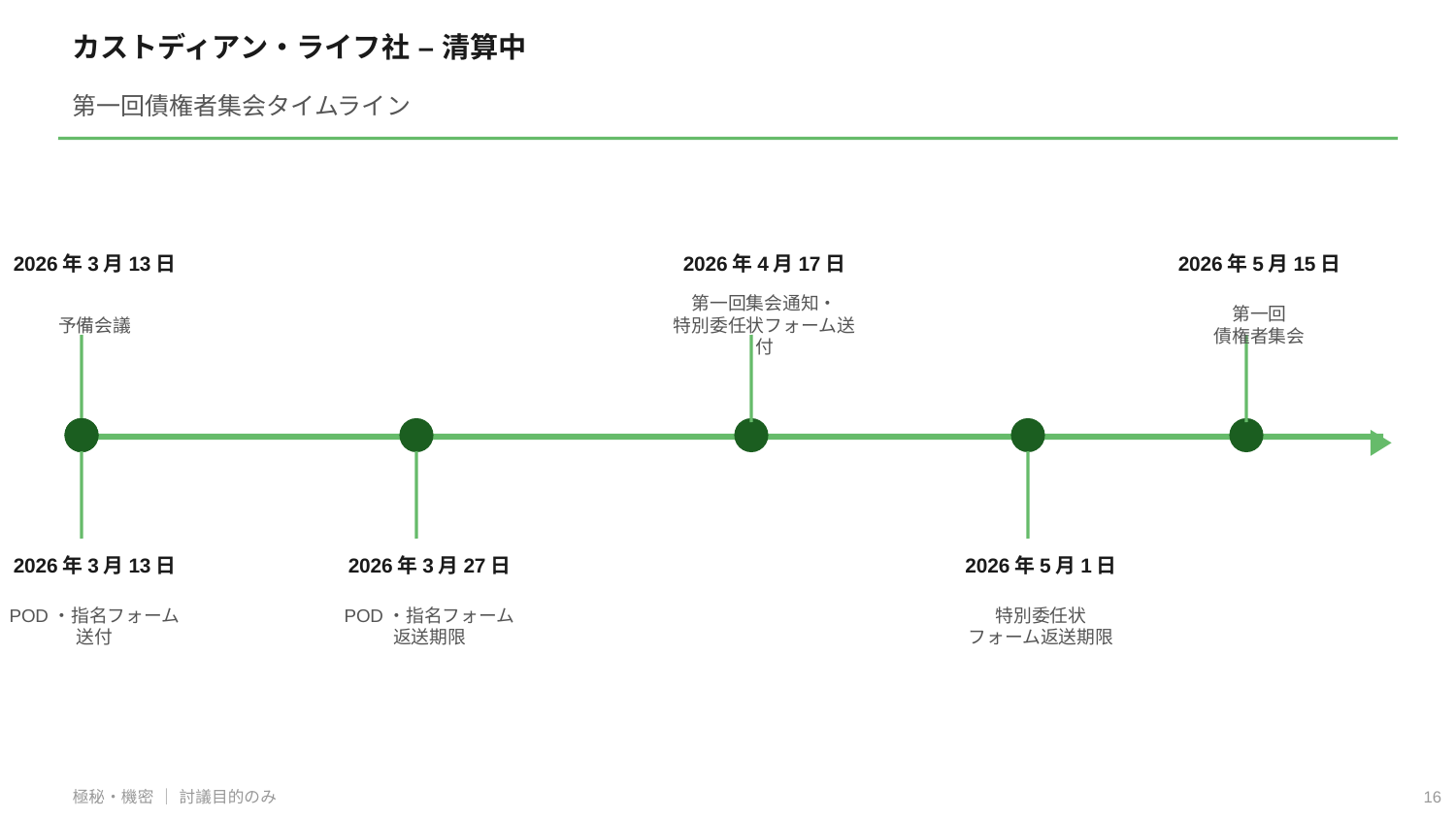

カストディアン・ライフ社 – 清算中
第一回債権者集会タイムライン

2026年3月13日
2026年4月17日
2026年5月15日
予備会議
第一回集会通知・
特別委任状フォーム送付
第一回
債権者集会

▶

2026年3月13日
2026年3月27日
2026年5月1日
POD・指名フォーム
送付
POD・指名フォーム
返送期限
特別委任状
フォーム返送期限
極秘・機密 ｜ 討議目的のみ
16